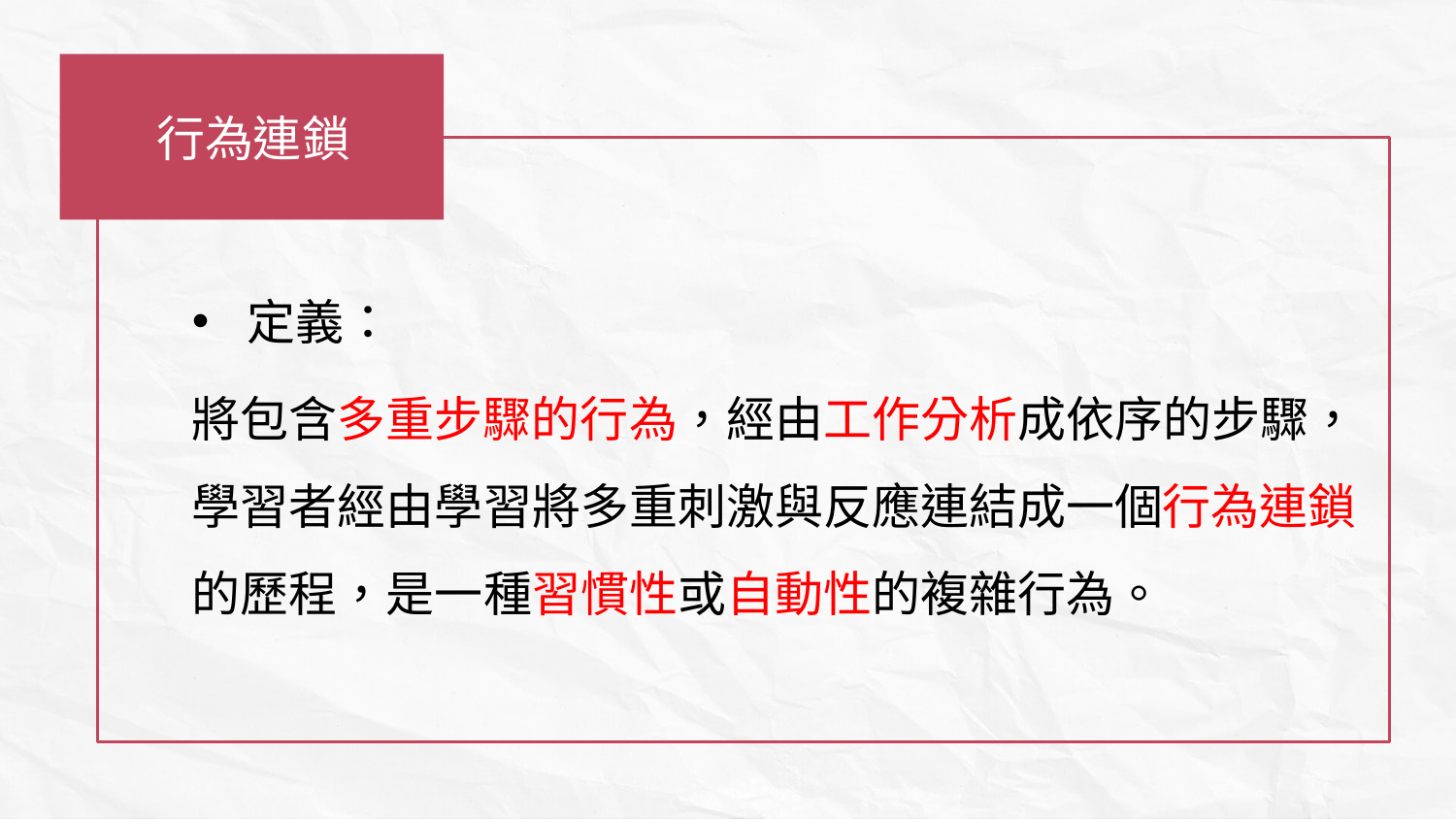

行為連鎖

定義：
將包含多重步驟的行為，經由工作分析成依序的步驟，學習者經由學習將多重刺激與反應連結成一個行為連鎖的歷程，是一種習慣性或自動性的複雜行為。